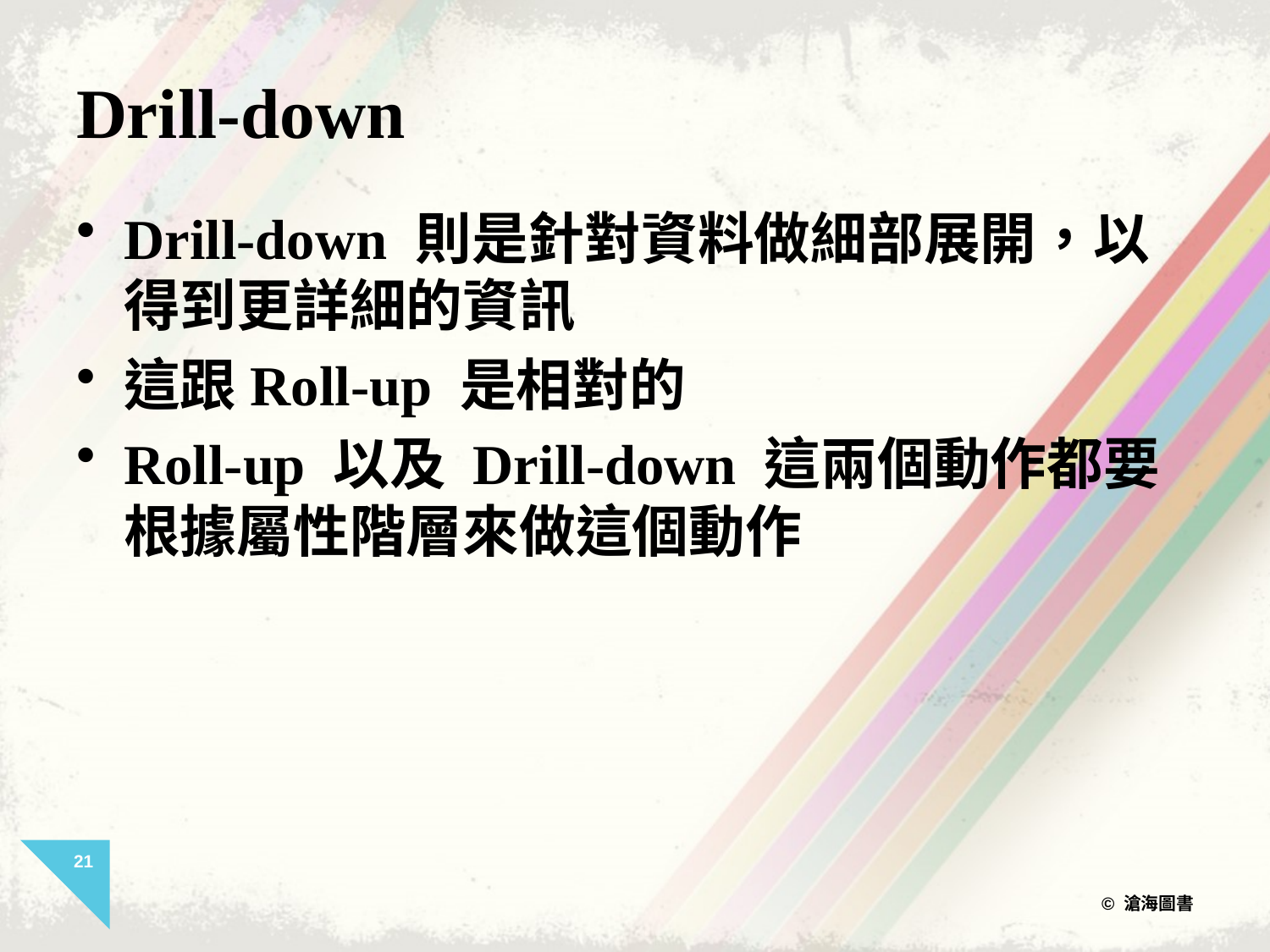

# Drill-down
Drill-down 則是針對資料做細部展開，以得到更詳細的資訊
這跟Roll-up 是相對的
Roll-up 以及 Drill-down 這兩個動作都要根據屬性階層來做這個動作

21
© 滄海圖書